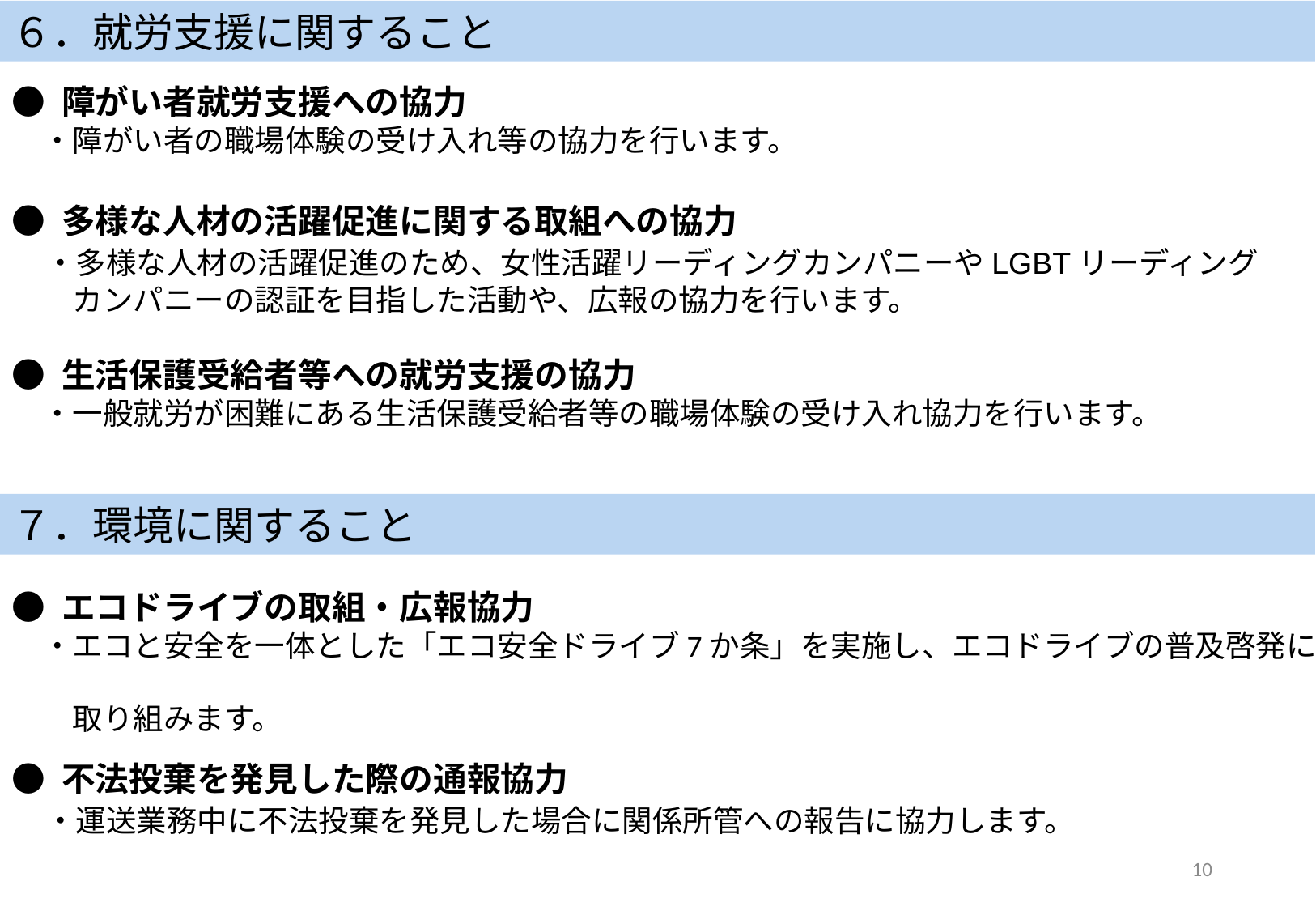

６．就労支援に関すること
● 障がい者就労支援への協力
　・障がい者の職場体験の受け入れ等の協力を行います。

● 多様な人材の活躍促進に関する取組への協力
　・多様な人材の活躍促進のため、女性活躍リーディングカンパニーやLGBTリーディング
　　カンパニーの認証を目指した活動や、広報の協力を行います。

● 生活保護受給者等への就労支援の協力
　・一般就労が困難にある生活保護受給者等の職場体験の受け入れ協力を行います。
７．環境に関すること
● エコドライブの取組・広報協力
　・エコと安全を一体とした「エコ安全ドライブ7か条」を実施し、エコドライブの普及啓発に
　　取り組みます。

● 不法投棄を発見した際の通報協力
　・運送業務中に不法投棄を発見した場合に関係所管への報告に協力します。

10